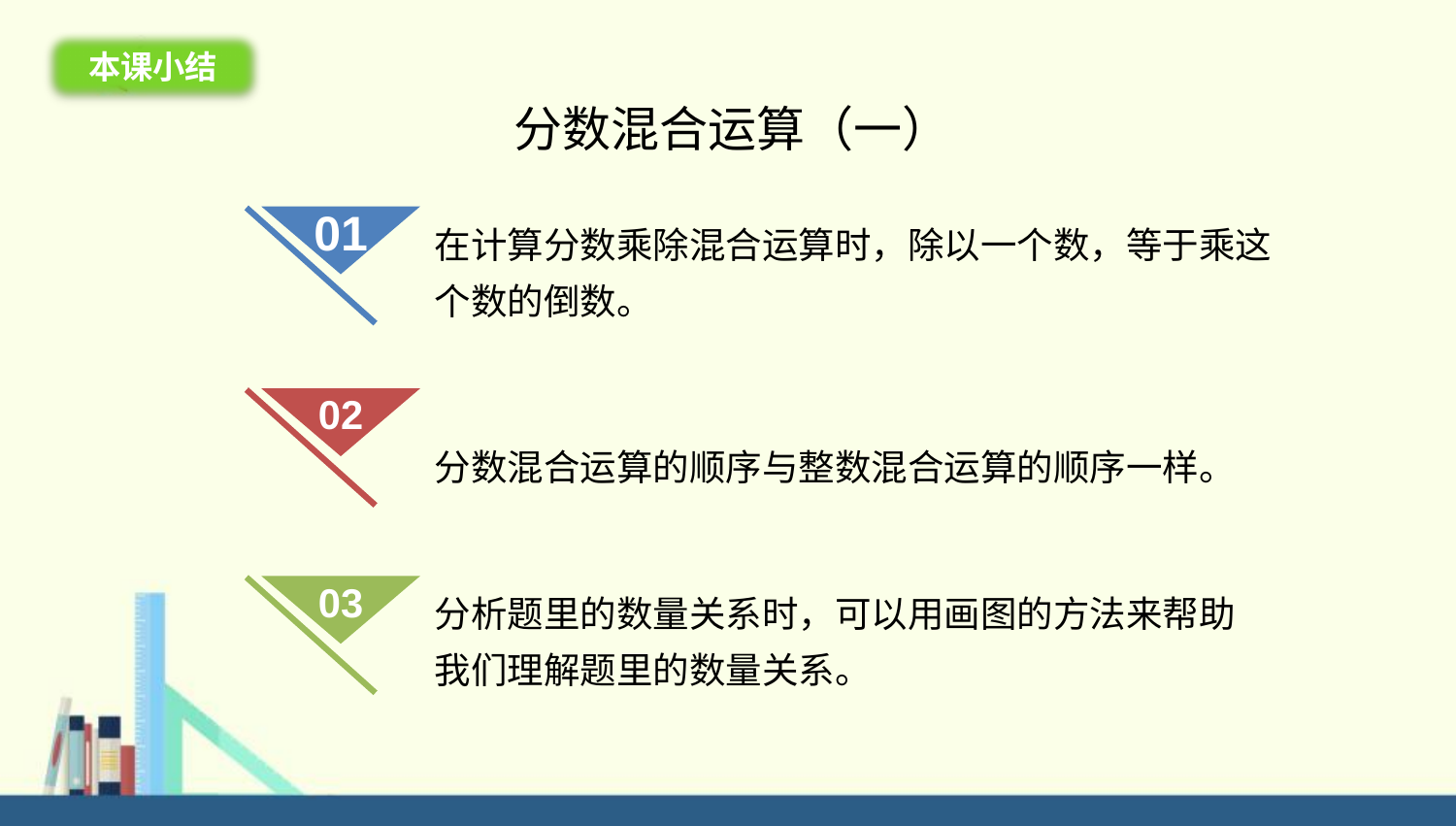

本课小结
分数混合运算（一）
在计算分数乘除混合运算时，除以一个数，等于乘这个数的倒数。
01
02
分数混合运算的顺序与整数混合运算的顺序一样。
03
分析题里的数量关系时，可以用画图的方法来帮助我们理解题里的数量关系。